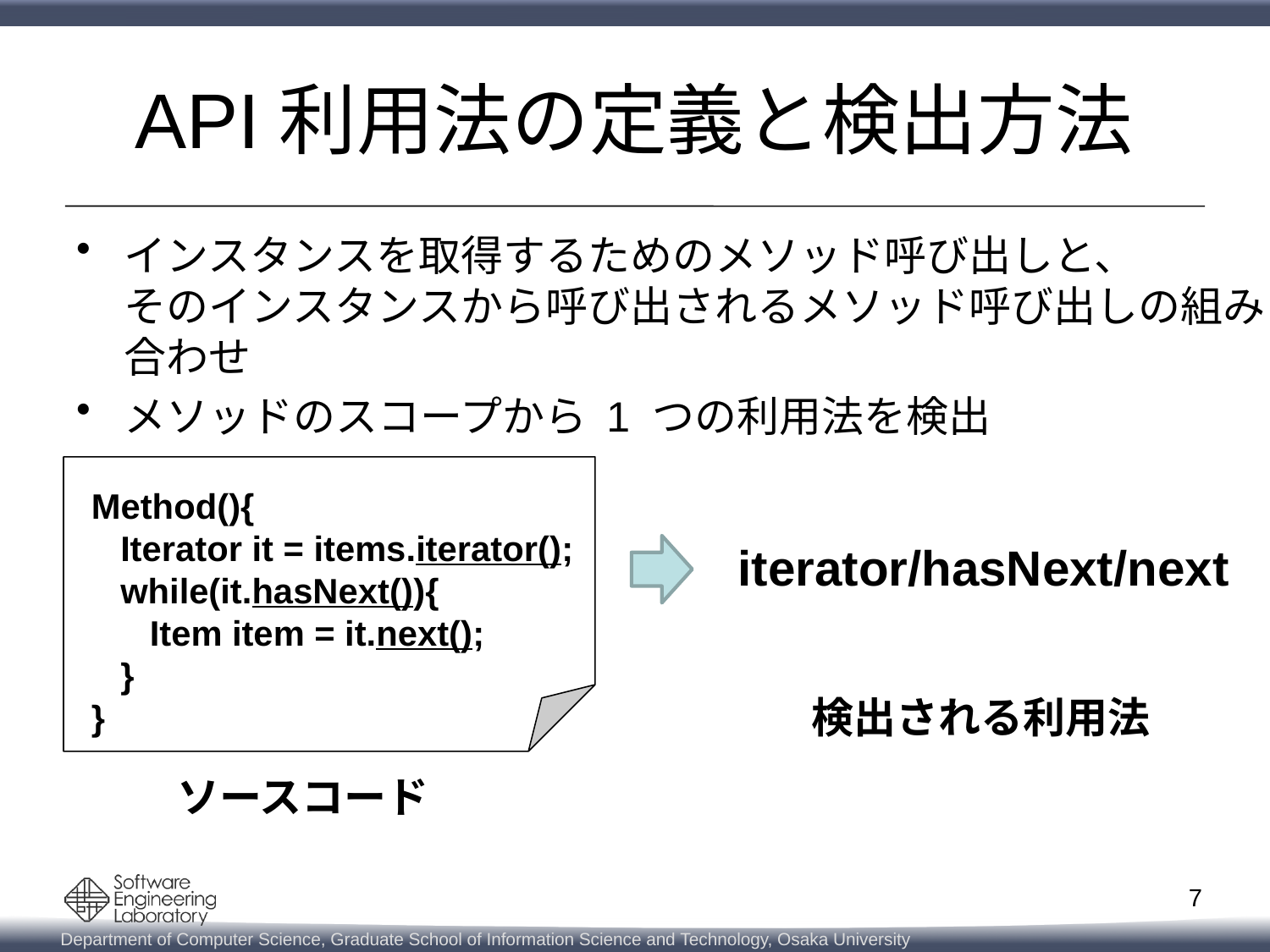

# API利用法の定義と検出方法
インスタンスを取得するためのメソッド呼び出しと、
そのインスタンスから呼び出されるメソッド呼び出しの組み合わせ
メソッドのスコープから 1 つの利用法を検出

Method(){
   Iterator it = items.iterator();
   while(it.hasNext()){
      Item item = it.next();
   }
}
iterator/hasNext/next

検出される利用法
ソースコード
7